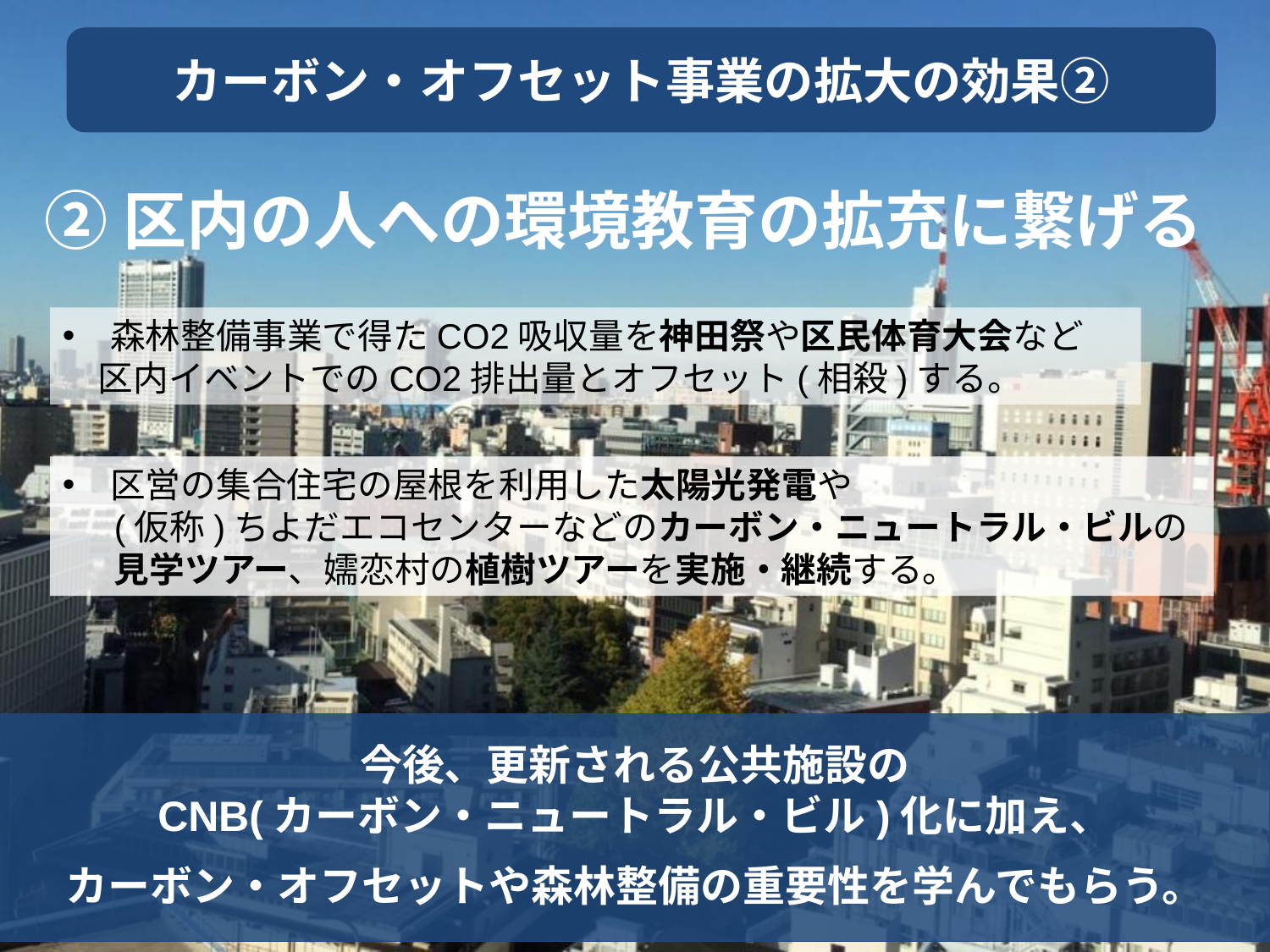

カーボン・オフセット事業の拡大の効果②
②区内の人への環境教育の拡充に繋げる
森林整備事業で得たCO2吸収量を神田祭や区民体育大会など
　区内イベントでのCO2排出量とオフセット(相殺)する。
区営の集合住宅の屋根を利用した太陽光発電や
　 (仮称)ちよだエコセンターなどのカーボン・ニュートラル・ビルの
　  見学ツアー、嬬恋村の植樹ツアーを実施・継続する。

今後、更新される公共施設の
CNB(カーボン・ニュートラル・ビル)化に加え、

カーボン・オフセットや森林整備の重要性を学んでもらう。